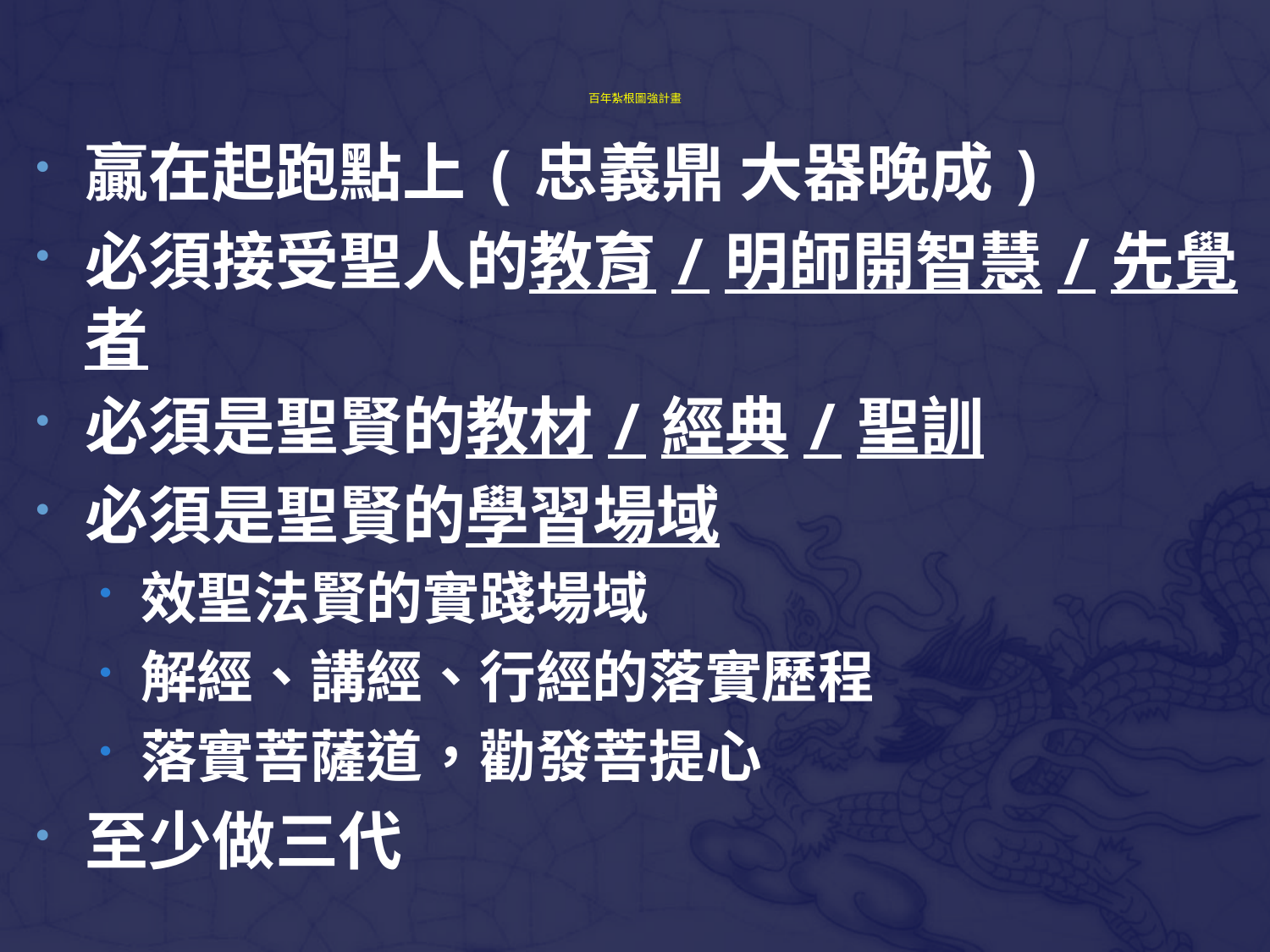

# 百年紮根圖強計畫
贏在起跑點上(忠義鼎 大器晚成)
必須接受聖人的教育/明師開智慧/先覺者
必須是聖賢的教材/經典/聖訓
必須是聖賢的學習場域
效聖法賢的實踐場域
解經、講經、行經的落實歷程
落實菩薩道，勸發菩提心
至少做三代